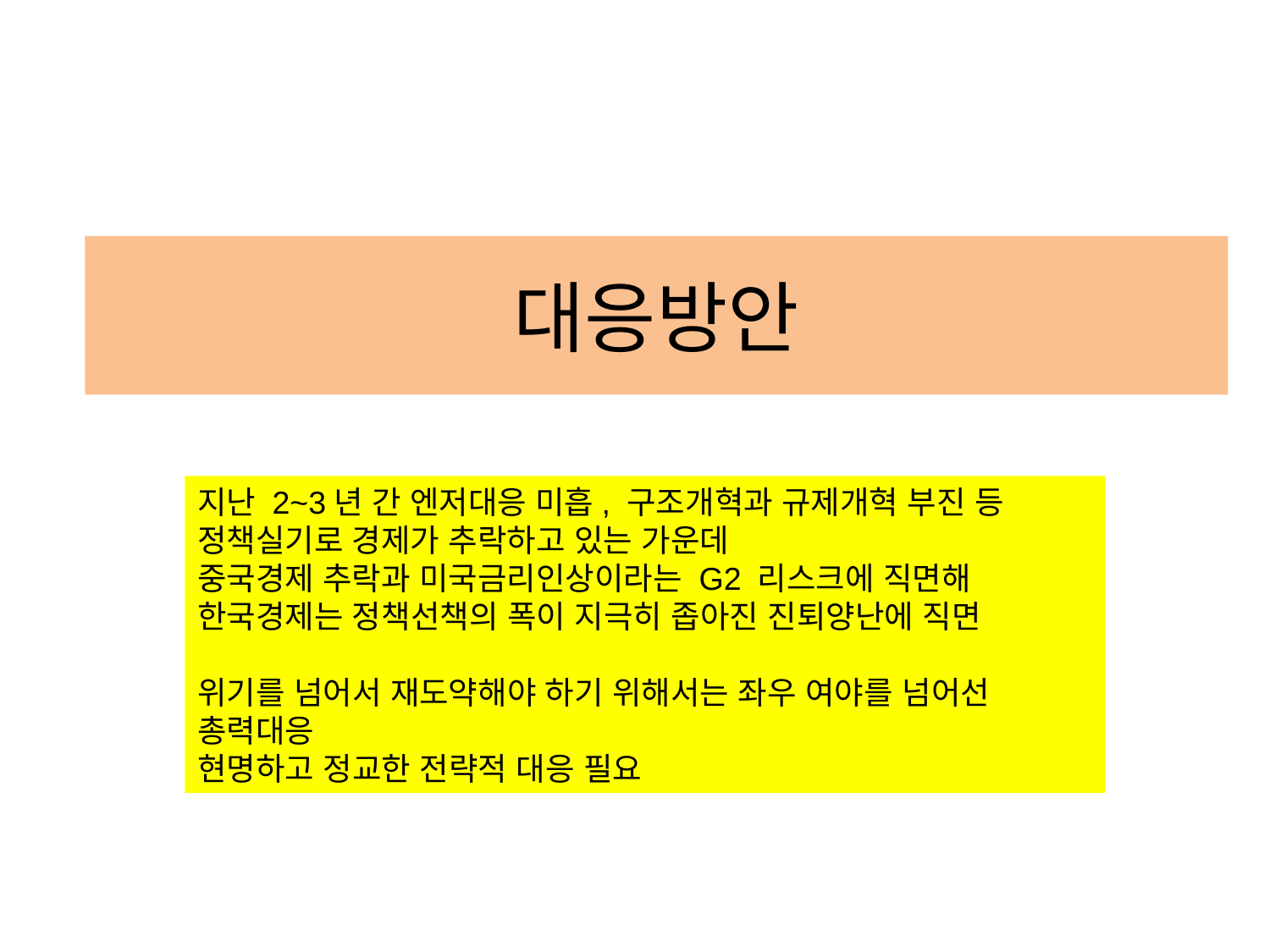

# 대응방안
지난 2~3년 간 엔저대응 미흡, 구조개혁과 규제개혁 부진 등 정책실기로 경제가 추락하고 있는 가운데
중국경제 추락과 미국금리인상이라는 G2 리스크에 직면해
한국경제는 정책선책의 폭이 지극히 좁아진 진퇴양난에 직면

위기를 넘어서 재도약해야 하기 위해서는 좌우 여야를 넘어선 총력대응
현명하고 정교한 전략적 대응 필요